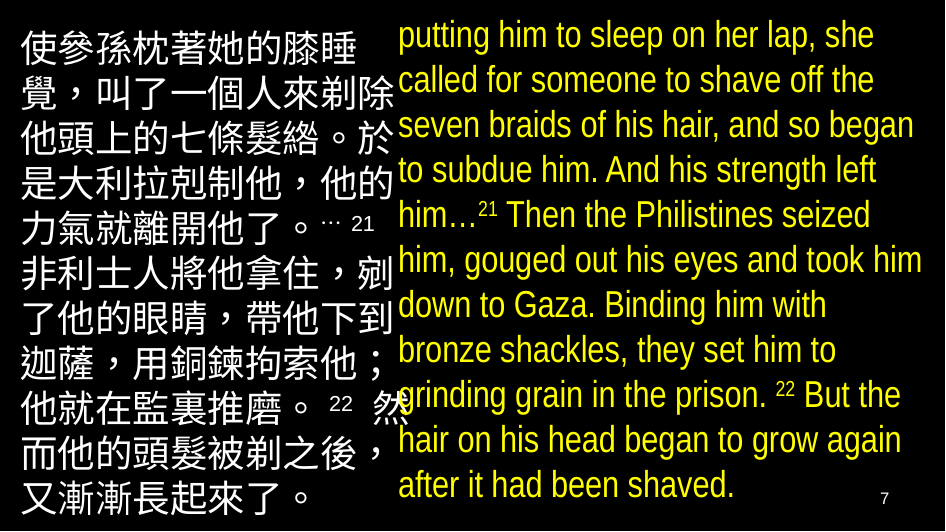

putting him to sleep on her lap, she called for someone to shave off the seven braids of his hair, and so began to subdue him. And his strength left him…21 Then the Philistines seized him, gouged out his eyes and took him down to Gaza. Binding him with bronze shackles, they set him to grinding grain in the prison. 22 But the hair on his head began to grow again after it had been shaved.
使參孫枕著她的膝睡覺，叫了一個人來剃除他頭上的七條髮綹。於是大利拉剋制他，他的力氣就離開他了。…21 非利士人將他拿住，剜了他的眼睛，帶他下到迦薩，用銅鍊拘索他；他就在監裏推磨。22 然而他的頭髮被剃之後，又漸漸長起來了。
7